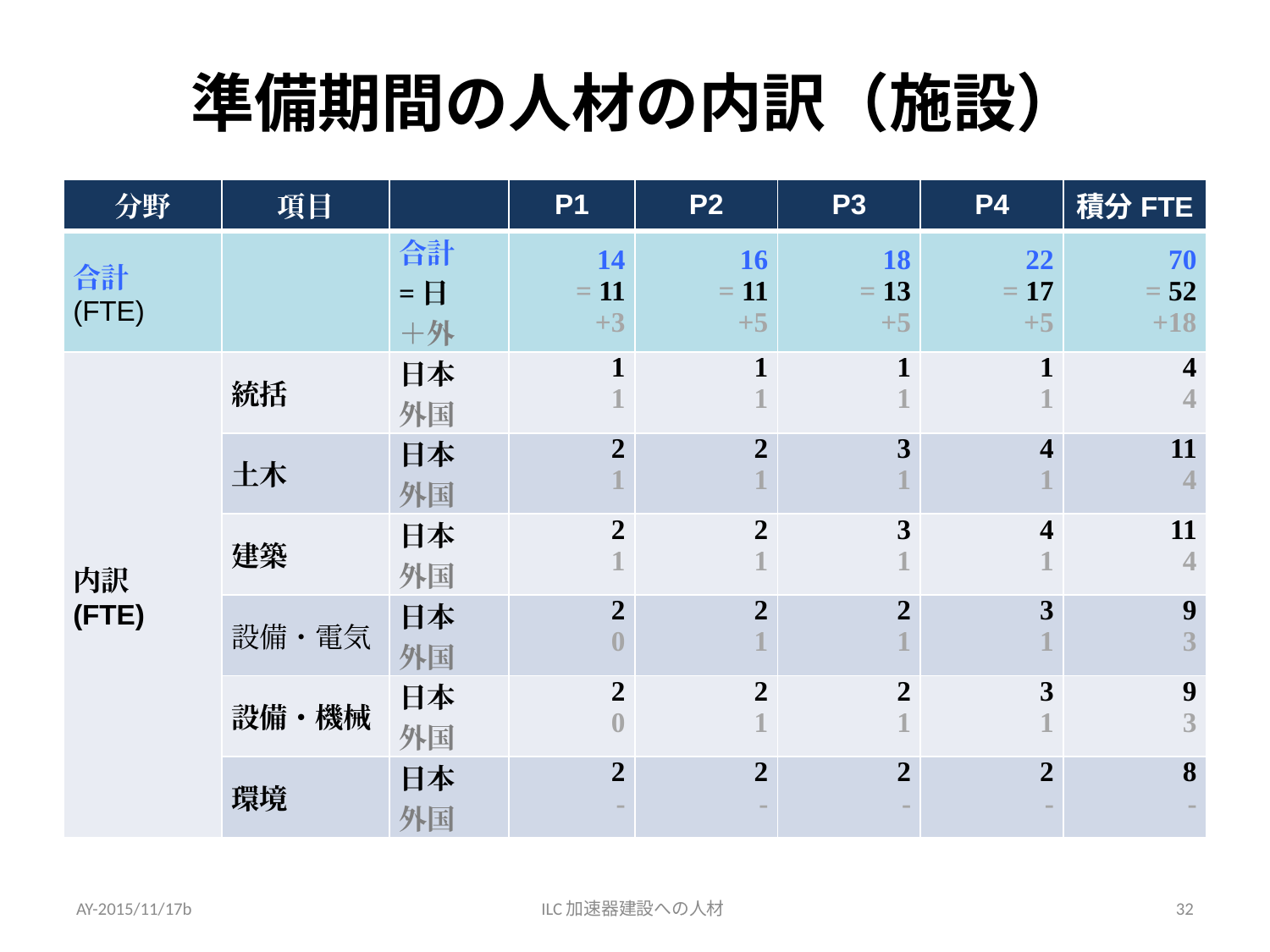

# 準備期間の人材の内訳（施設）
| 分野 | 項目 |  | P1 | P2 | P3 | P4 | 積分FTE |
| --- | --- | --- | --- | --- | --- | --- | --- |
| 合計 (FTE) |  | 合計 =日 ＋外 | 14 = 11 +3 | 16 = 11 +5 | 18 = 13 +5 | 22 = 17 +5 | 70 = 52 +18 |
| 内訳 (FTE) | 統括 | 日本 外国 | 1 1 | 1 1 | 1 1 | 1 1 | 4 4 |
|  | 土木 | 日本 外国 | 2 1 | 2 1 | 3 1 | 4 1 | 11 4 |
|  | 建築 | 日本 外国 | 2 1 | 2 1 | 3 1 | 4 1 | 11 4 |
|  | 設備・電気 | 日本 外国 | 2 0 | 2 1 | 2 1 | 3 1 | 9 3 |
|  | 設備・機械 | 日本 外国 | 2 0 | 2 1 | 2 1 | 3 1 | 9 3 |
|  | 環境 | 日本 外国 | 2 - | 2 - | 2 - | 2 - | 8 - |
AY-2015/11/17b
ILC加速器建設への人材
32